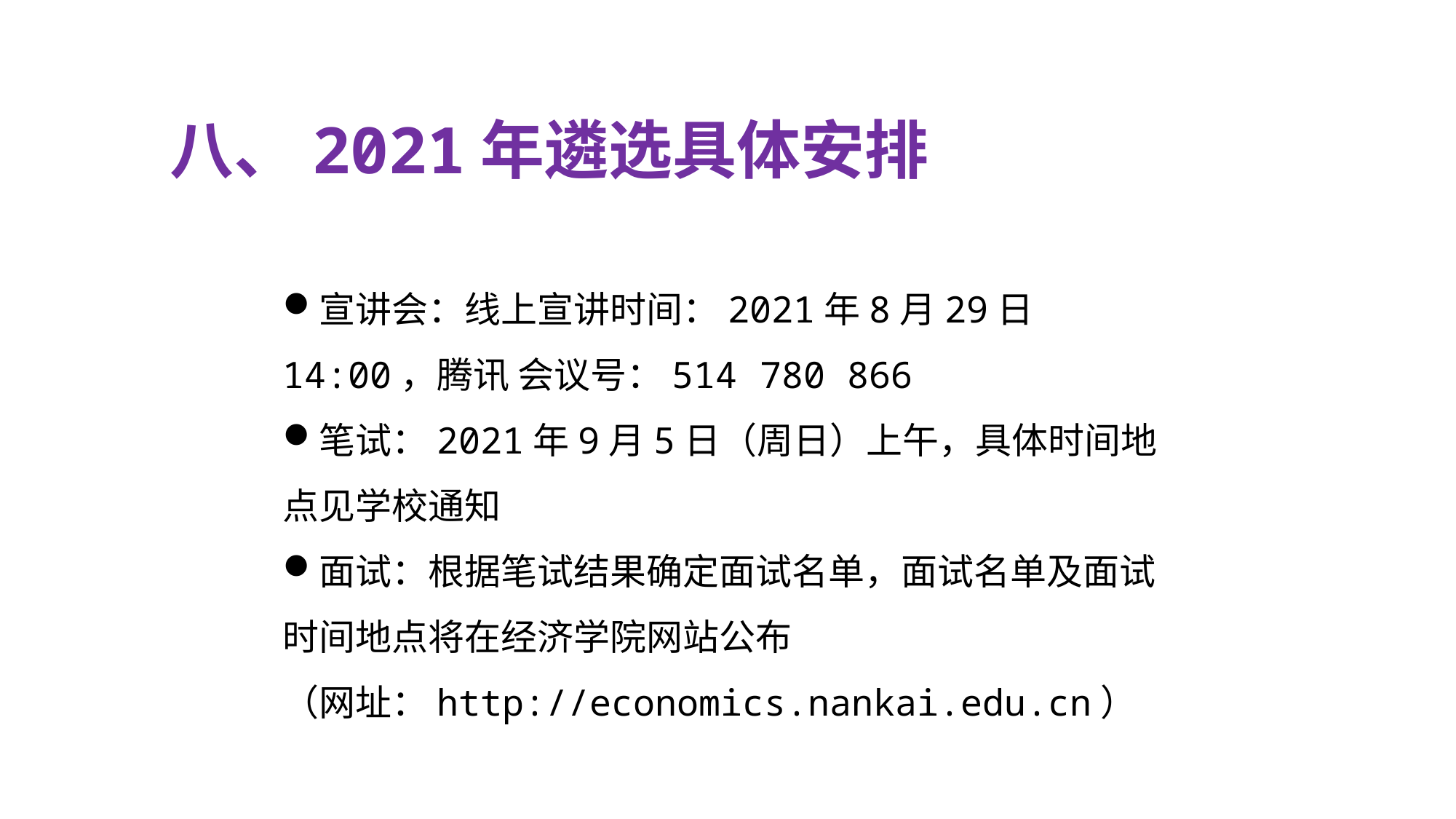

# 八、2021年遴选具体安排
宣讲会：线上宣讲时间：2021年8月29日14:00，腾讯 会议号：514 780 866
笔试：2021年9月5日（周日）上午，具体时间地点见学校通知
面试：根据笔试结果确定面试名单，面试名单及面试时间地点将在经济学院网站公布
（网址：http://economics.nankai.edu.cn）